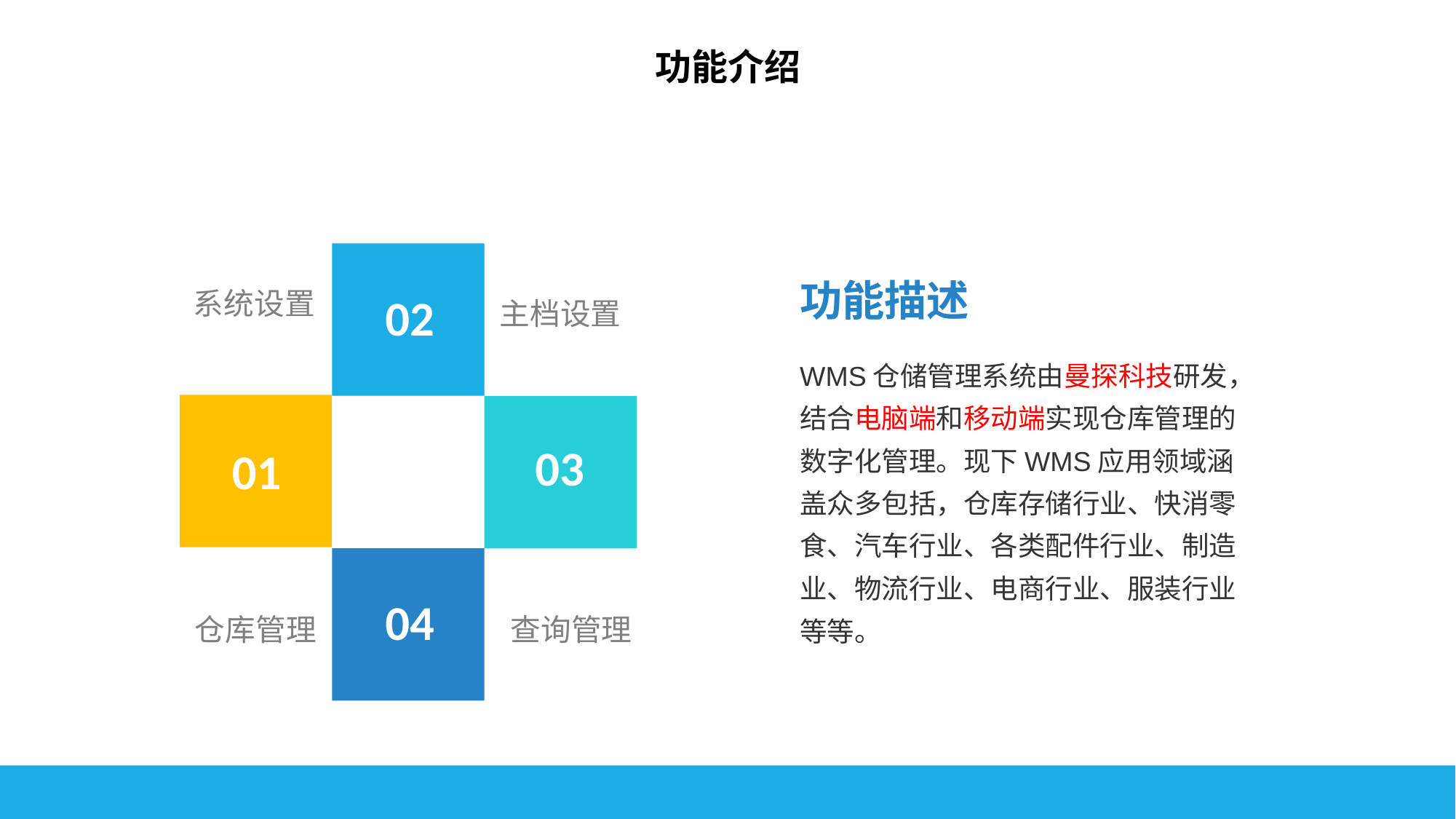

功能介绍

功能描述
主档设置
系统设置
02
WMS仓储管理系统由曼探科技研发，结合电脑端和移动端实现仓库管理的数字化管理。现下WMS应用领域涵盖众多包括，仓库存储行业、快消零食、汽车行业、各类配件行业、制造业、物流行业、电商行业、服装行业等等。

03
01

04
仓库管理
查询管理